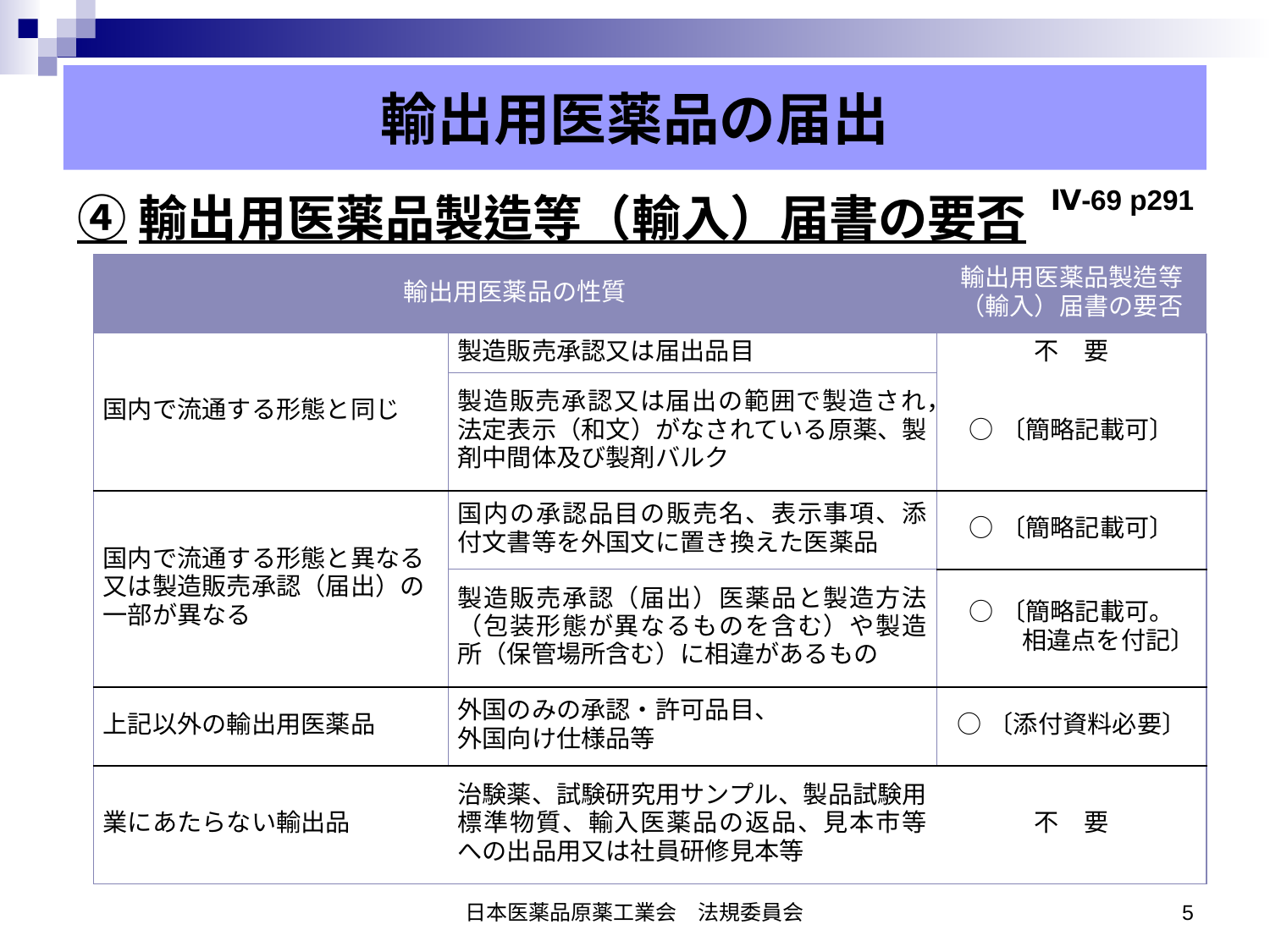

輸出用医薬品の届出
Ⅳ-69 p291
④輸出用医薬品製造等（輸入）届書の要否

| 輸出用医薬品の性質 |  | 輸出用医薬品製造等（輸入）届書の要否 |
| --- | --- | --- |
| 国内で流通する形態と同じ | 製造販売承認又は届出品目 | 不　要 |
|  | 製造販売承認又は届出の範囲で製造され，法定表示（和文）がなされている原薬、製剤中間体及び製剤バルク | ○〔簡略記載可〕 |
| 国内で流通する形態と異なる又は製造販売承認（届出）の一部が異なる | 国内の承認品目の販売名、表示事項、添付文書等を外国文に置き換えた医薬品 | ○〔簡略記載可〕 |
|  | 製造販売承認（届出）医薬品と製造方法（包装形態が異なるものを含む）や製造所（保管場所含む）に相違があるもの | ○〔簡略記載可。 　　　相違点を付記〕 |
| 上記以外の輸出用医薬品 | 外国のみの承認・許可品目、 外国向け仕様品等 | ○〔添付資料必要〕 |
| 業にあたらない輸出品 | 治験薬、試験研究用サンプル、製品試験用標準物質、輸入医薬品の返品、見本市等への出品用又は社員研修見本等 | 不　要 |
日本医薬品原薬工業会　法規委員会
5